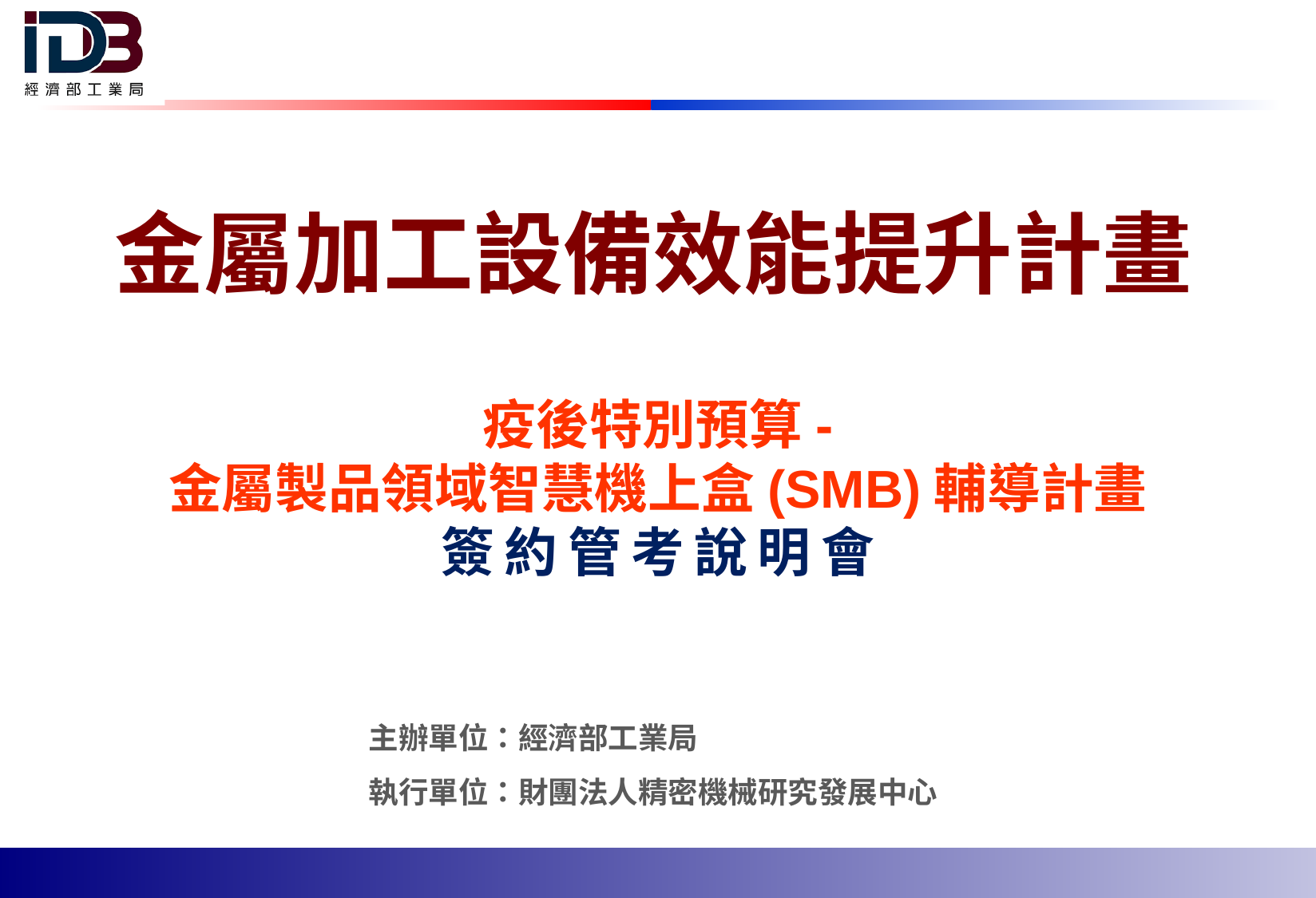

金屬加工設備效能提升計畫
# 疫後特別預算- 金屬製品領域智慧機上盒(SMB)輔導計畫 簽約管考說明會
主辦單位：經濟部工業局
執行單位：財團法人精密機械研究發展中心